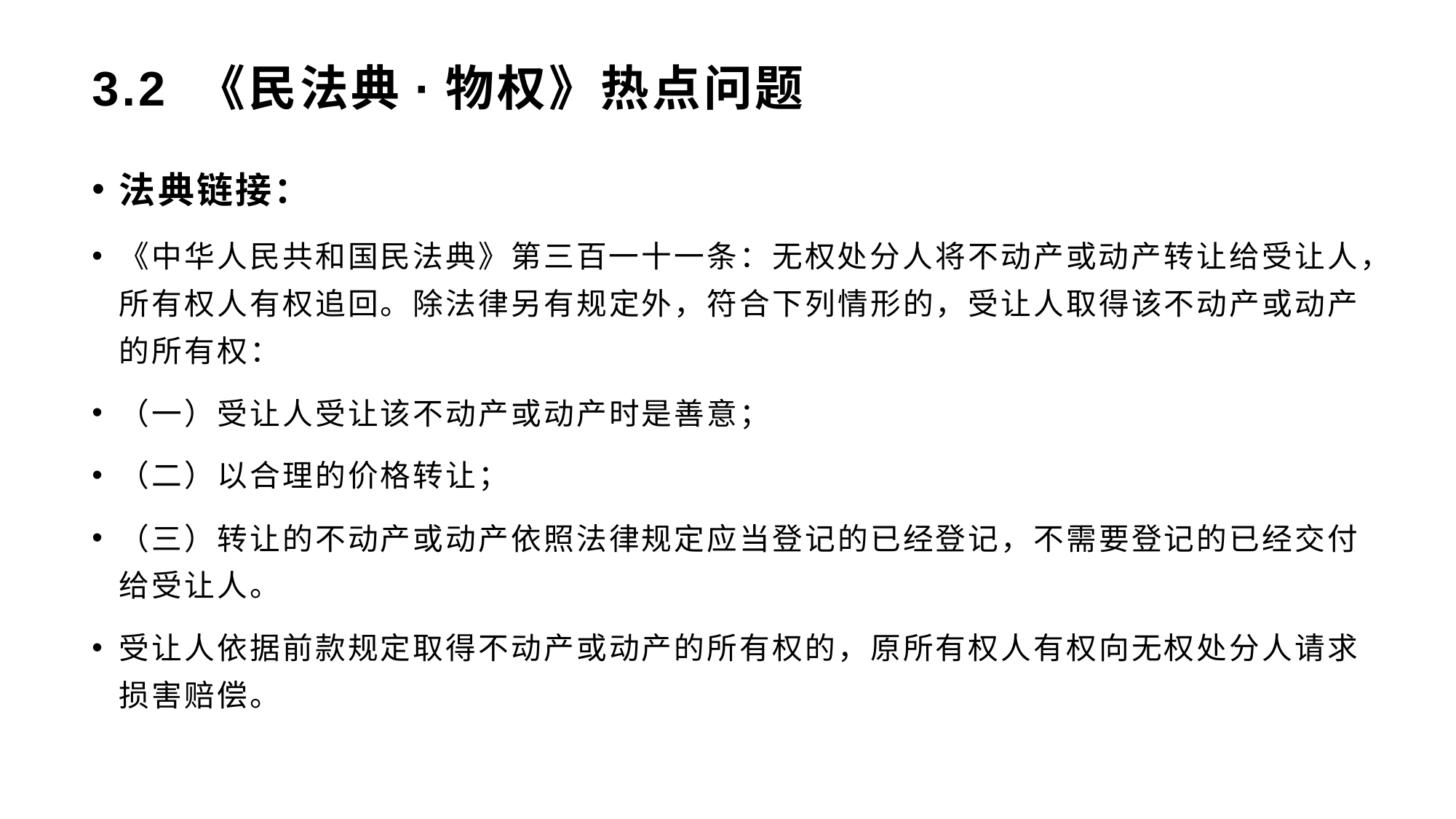

# 3.2 《民法典·物权》热点问题
法典链接：
《中华人民共和国民法典》第三百一十一条：无权处分人将不动产或动产转让给受让人，所有权人有权追回。除法律另有规定外，符合下列情形的，受让人取得该不动产或动产的所有权：
（一）受让人受让该不动产或动产时是善意；
（二）以合理的价格转让；
（三）转让的不动产或动产依照法律规定应当登记的已经登记，不需要登记的已经交付给受让人。
受让人依据前款规定取得不动产或动产的所有权的，原所有权人有权向无权处分人请求损害赔偿。